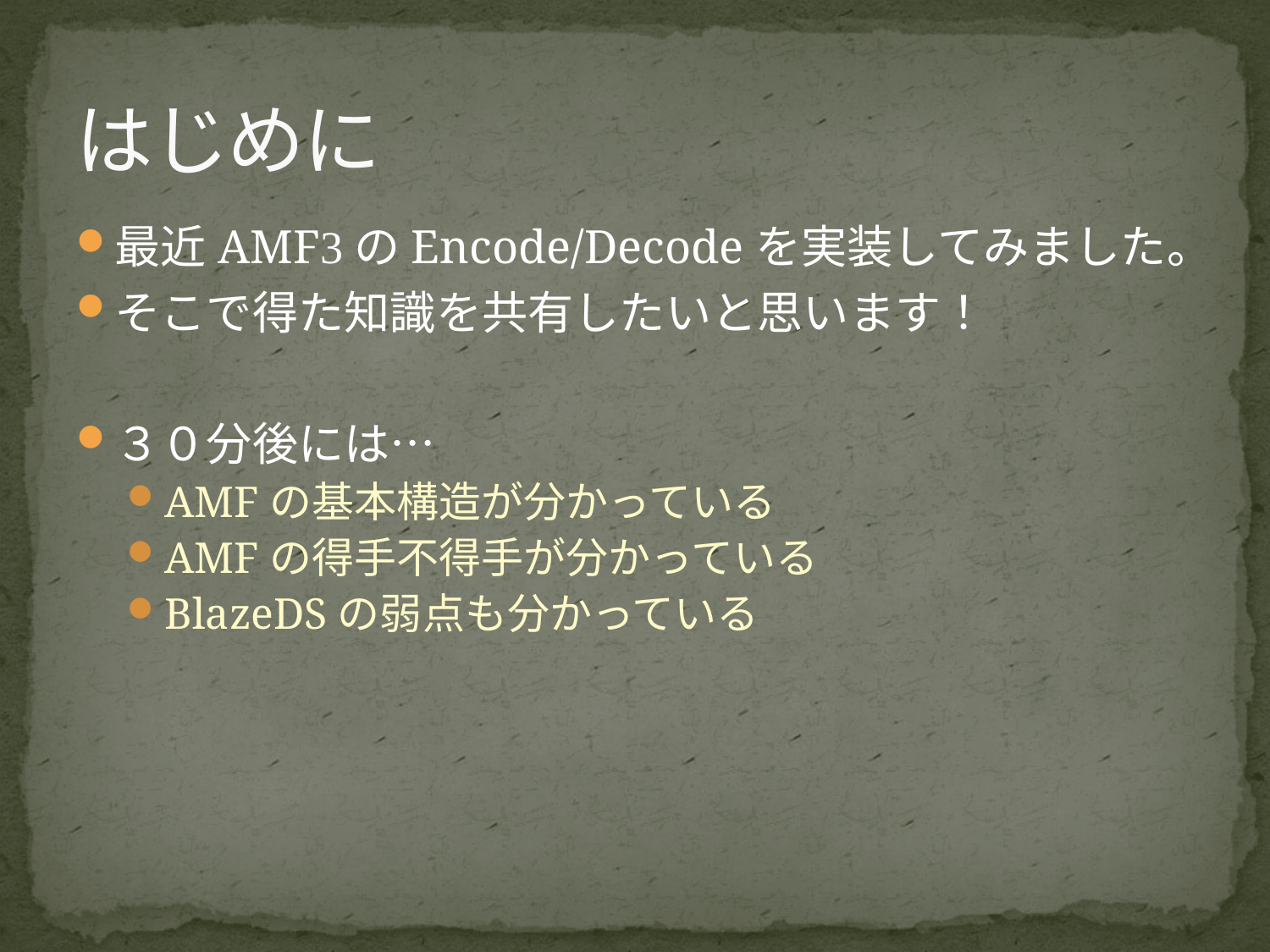

# はじめに
最近AMF3のEncode/Decodeを実装してみました。
そこで得た知識を共有したいと思います！

３０分後には…
AMFの基本構造が分かっている
AMFの得手不得手が分かっている
BlazeDSの弱点も分かっている